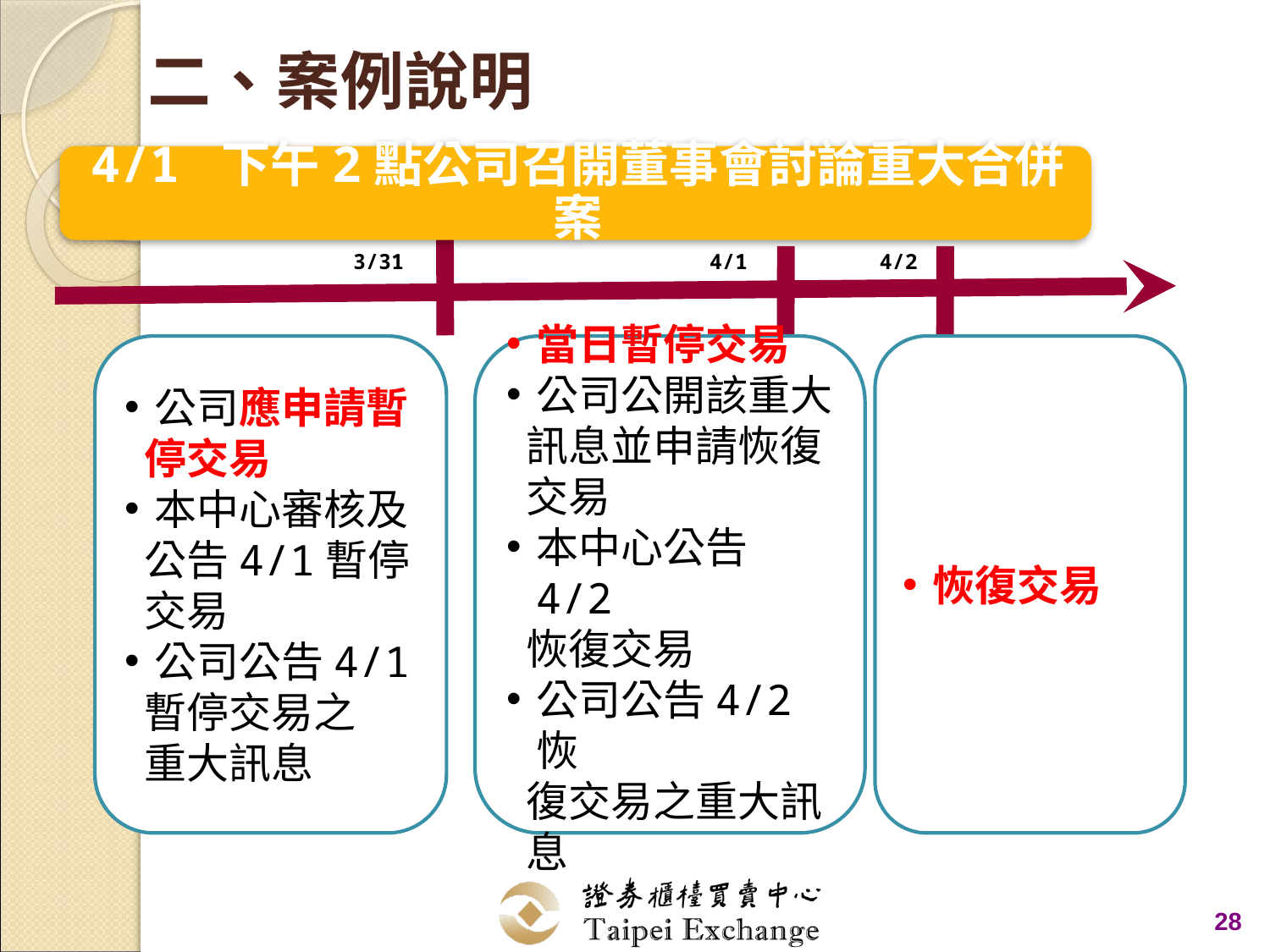

# 二、案例說明
4/1 下午2點公司召開董事會討論重大合併案

3/31

4/1

4/2

公司應申請暫
 停交易
本中心審核及
 公告4/1暫停
 交易
公司公告4/1
 暫停交易之
 重大訊息

當日暫停交易
公司公開該重大
 訊息並申請恢復
 交易
本中心公告4/2
 恢復交易
公司公告4/2恢
 復交易之重大訊
 息

恢復交易
28